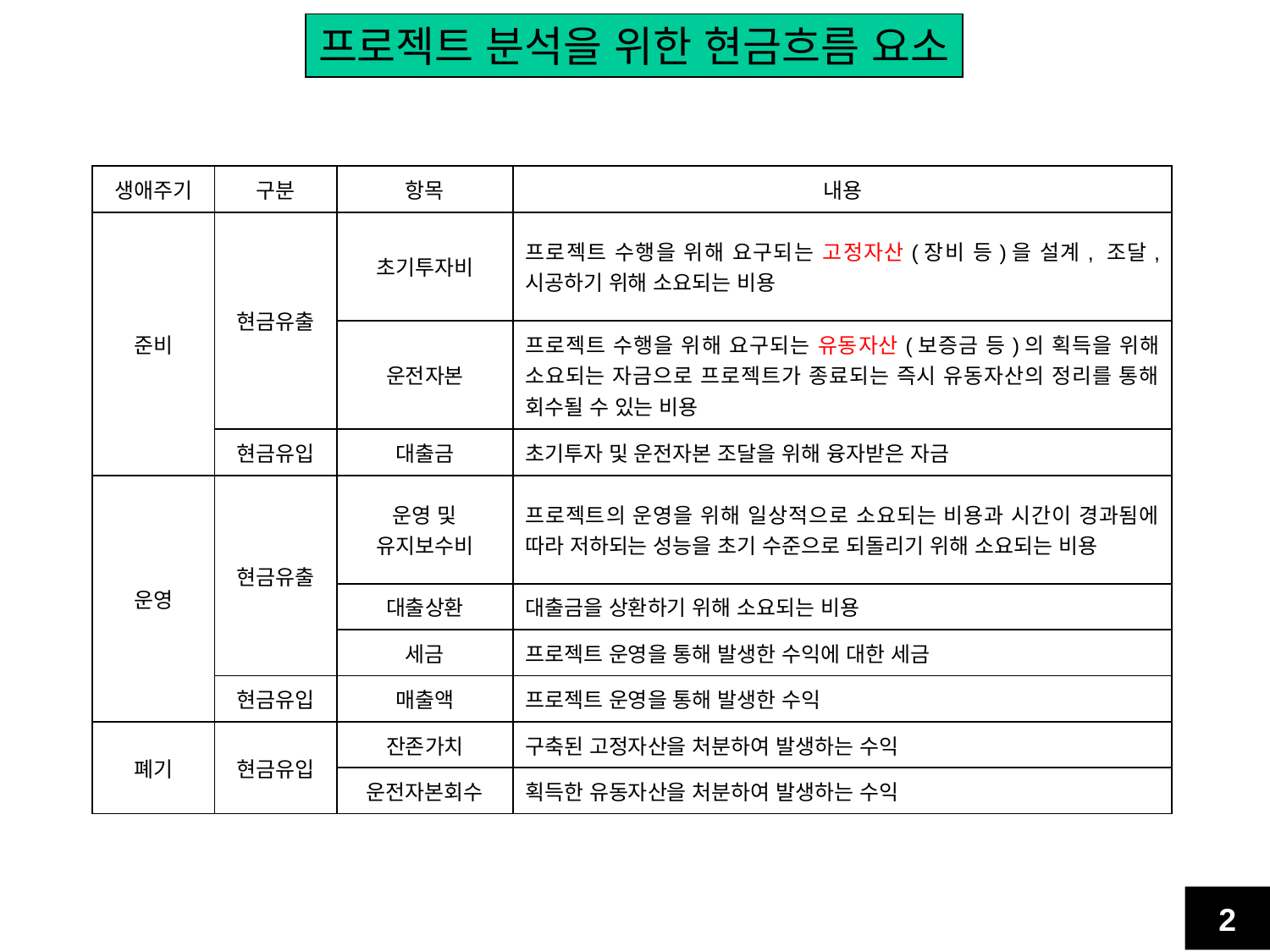

프로젝트 분석을 위한 현금흐름 요소
| 생애주기 | 구분 | 항목 | 내용 |
| --- | --- | --- | --- |
| 준비 | 현금유출 | 초기투자비 | 프로젝트 수행을 위해 요구되는 고정자산(장비 등)을 설계, 조달, 시공하기 위해 소요되는 비용 |
|  |  | 운전자본 | 프로젝트 수행을 위해 요구되는 유동자산(보증금 등)의 획득을 위해 소요되는 자금으로 프로젝트가 종료되는 즉시 유동자산의 정리를 통해 회수될 수 있는 비용 |
|  | 현금유입 | 대출금 | 초기투자 및 운전자본 조달을 위해 융자받은 자금 |
| 운영 | 현금유출 | 운영 및 유지보수비 | 프로젝트의 운영을 위해 일상적으로 소요되는 비용과 시간이 경과됨에 따라 저하되는 성능을 초기 수준으로 되돌리기 위해 소요되는 비용 |
|  |  | 대출상환 | 대출금을 상환하기 위해 소요되는 비용 |
|  |  | 세금 | 프로젝트 운영을 통해 발생한 수익에 대한 세금 |
|  | 현금유입 | 매출액 | 프로젝트 운영을 통해 발생한 수익 |
| 폐기 | 현금유입 | 잔존가치 | 구축된 고정자산을 처분하여 발생하는 수익 |
|  |  | 운전자본회수 | 획득한 유동자산을 처분하여 발생하는 수익 |
2